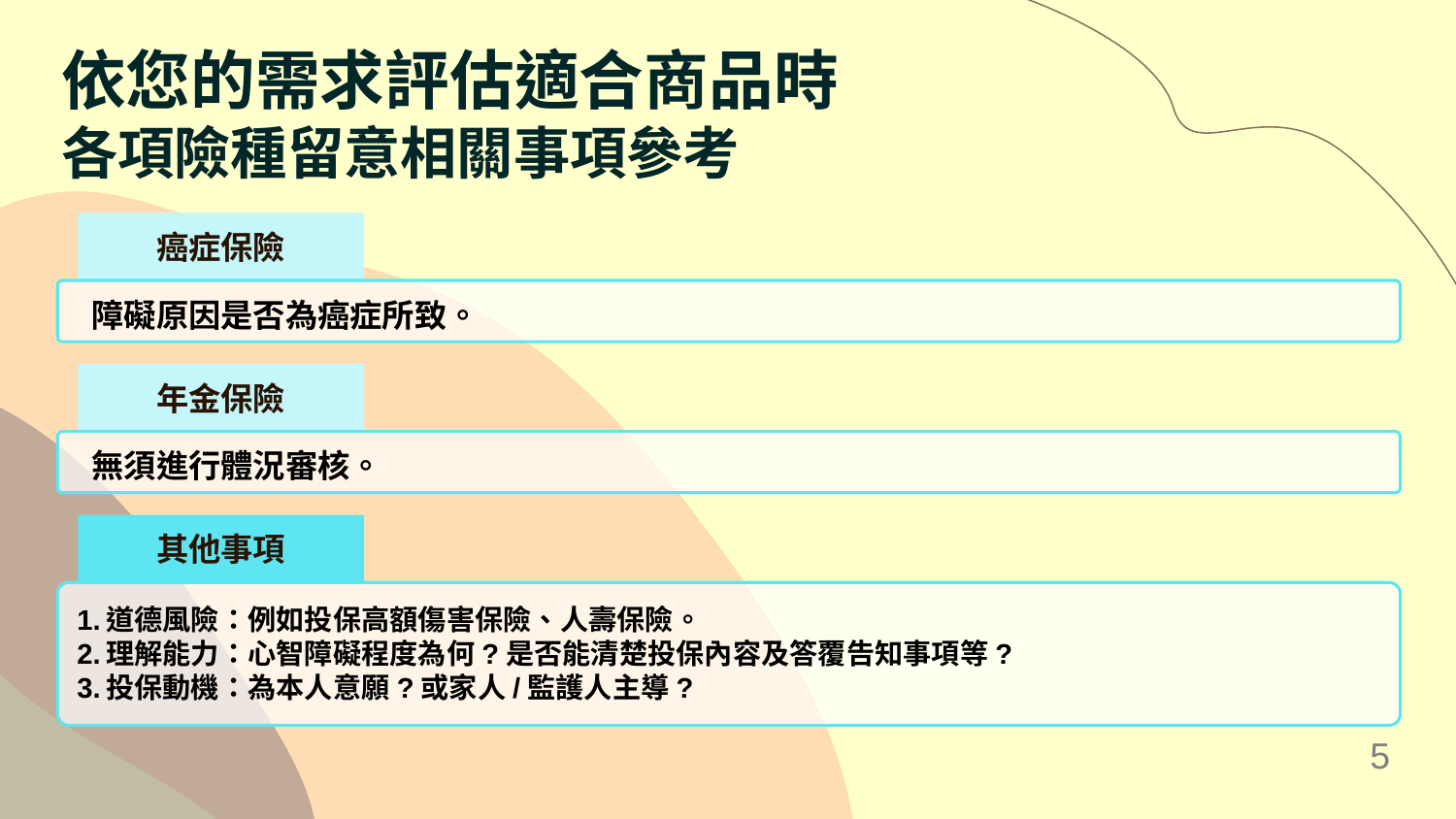

依您的需求評估適合商品時
各項險種留意相關事項參考
癌症保險

障礙原因是否為癌症所致。
年金保險

無須進行體況審核。
其他事項

道德風險：例如投保高額傷害保險、人壽保險。
理解能力：心智障礙程度為何?是否能清楚投保內容及答覆告知事項等?
投保動機：為本人意願?或家人/監護人主導?
5